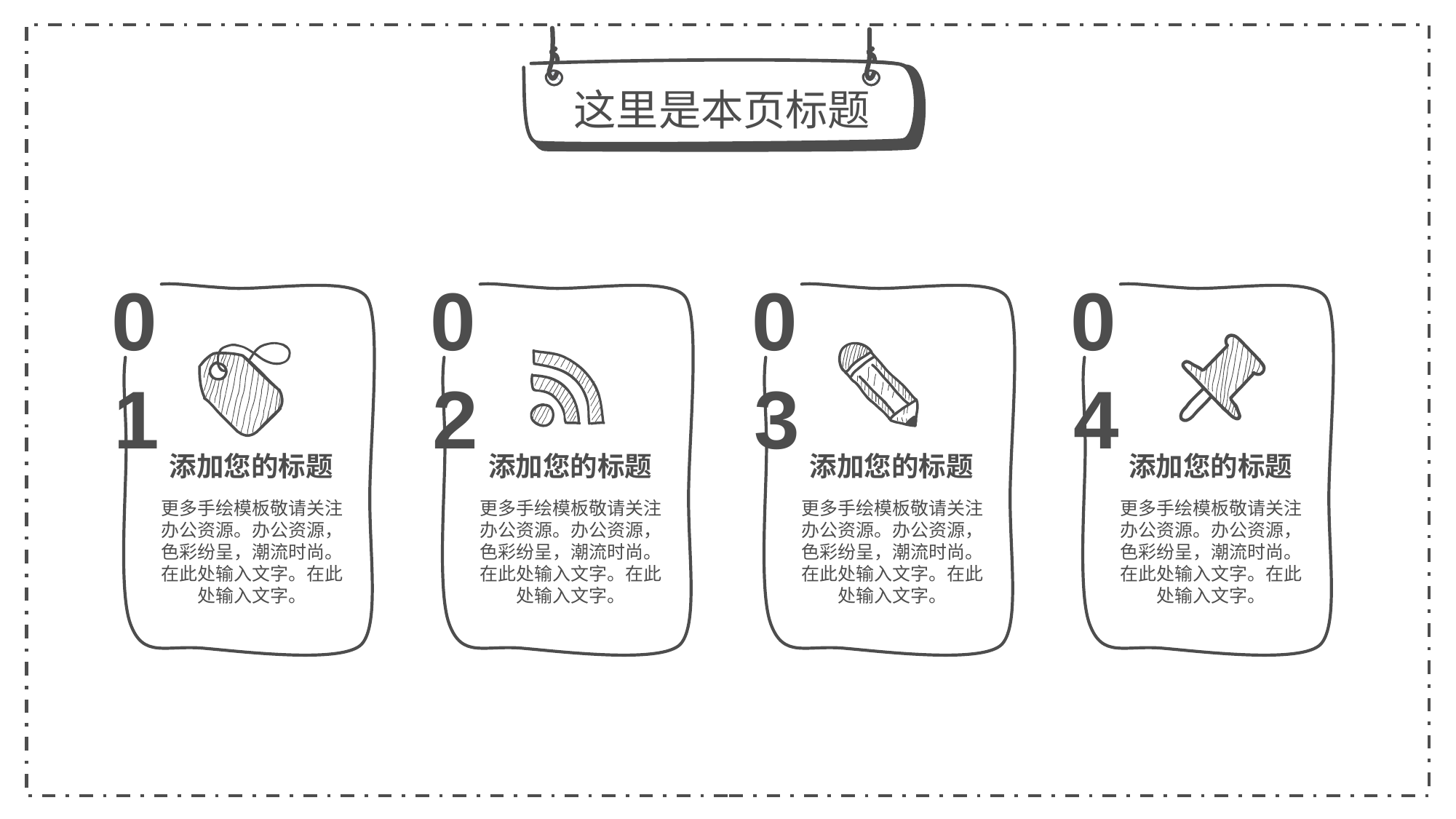

这里是本页标题
01
02
03
04

添加您的标题
添加您的标题
添加您的标题
添加您的标题
更多手绘模板敬请关注办公资源。办公资源，色彩纷呈，潮流时尚。在此处输入文字。在此处输入文字。
更多手绘模板敬请关注办公资源。办公资源，色彩纷呈，潮流时尚。在此处输入文字。在此处输入文字。
更多手绘模板敬请关注办公资源。办公资源，色彩纷呈，潮流时尚。在此处输入文字。在此处输入文字。
更多手绘模板敬请关注办公资源。办公资源，色彩纷呈，潮流时尚。在此处输入文字。在此处输入文字。